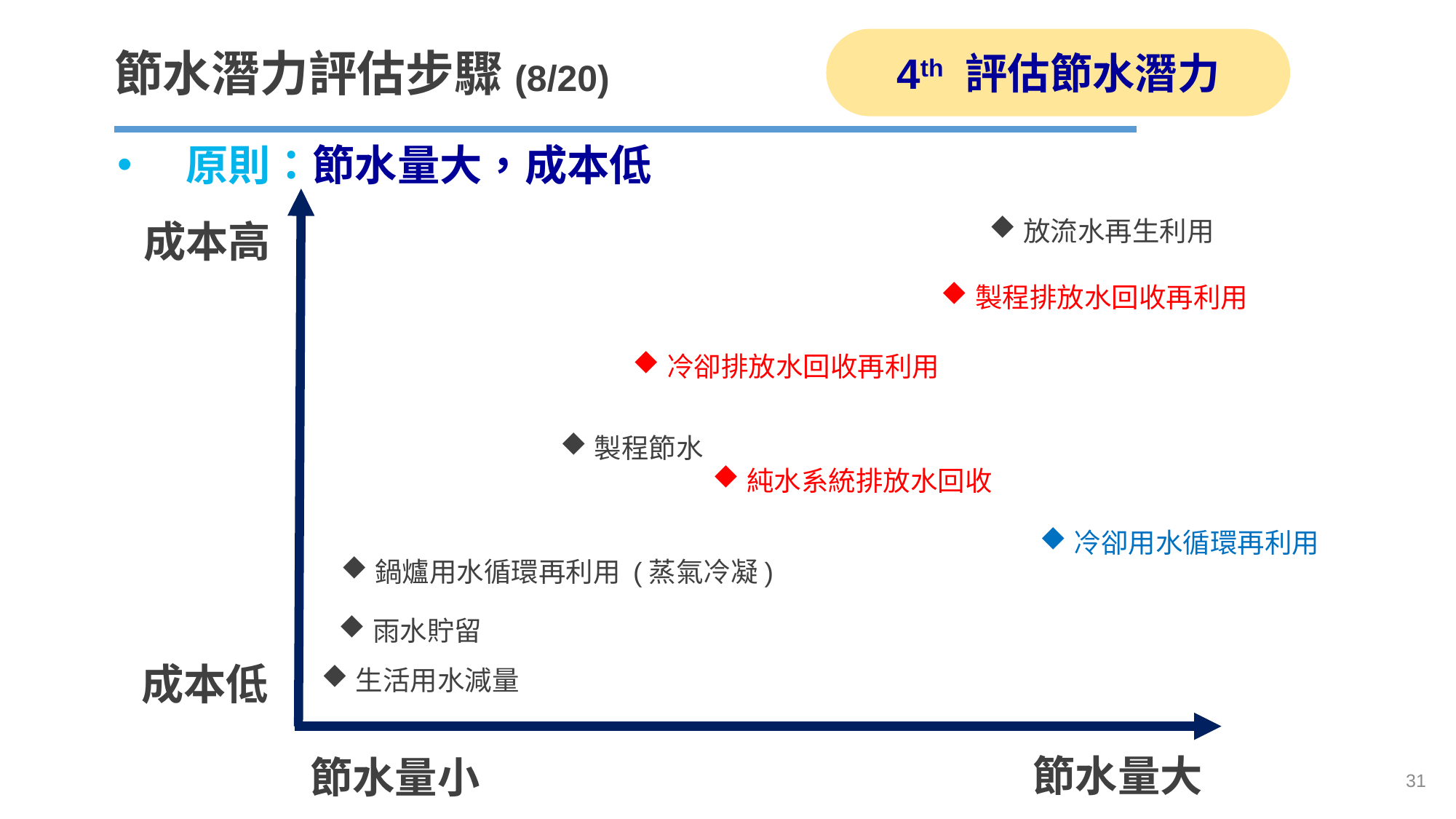

4th 評估節水潛力
節水潛力評估步驟(8/20)
原則：節水量大，成本低
放流水再生利用
成本高
製程排放水回收再利用
冷卻排放水回收再利用
製程節水
純水系統排放水回收
冷卻用水循環再利用
鍋爐用水循環再利用 (蒸氣冷凝)
雨水貯留
成本低
生活用水減量
節水量大
節水量小
31